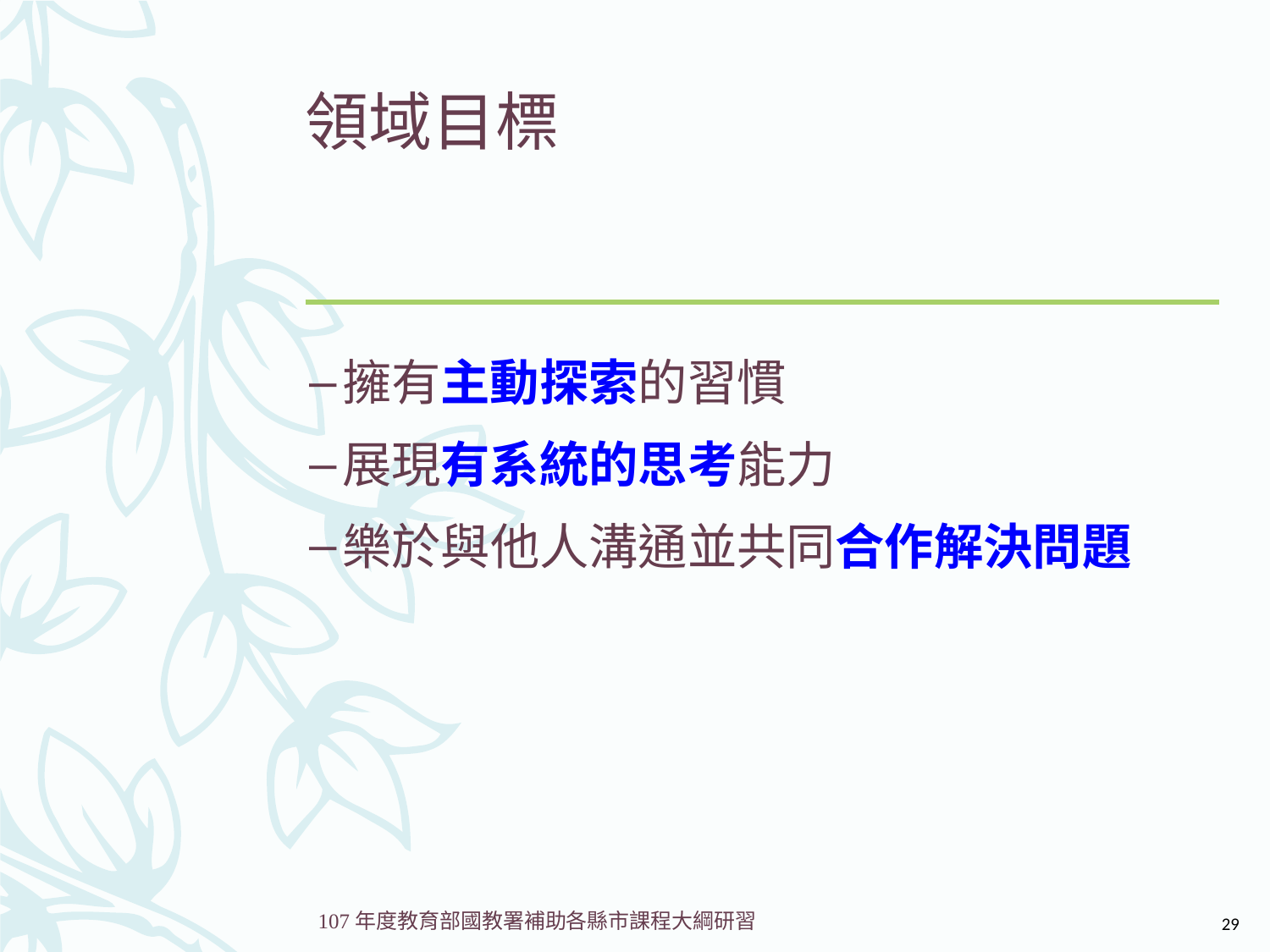

# 領域目標
擁有主動探索的習慣
展現有系統的思考能力
樂於與他人溝通並共同合作解決問題

29
107年度教育部國教署補助各縣市課程大綱研習